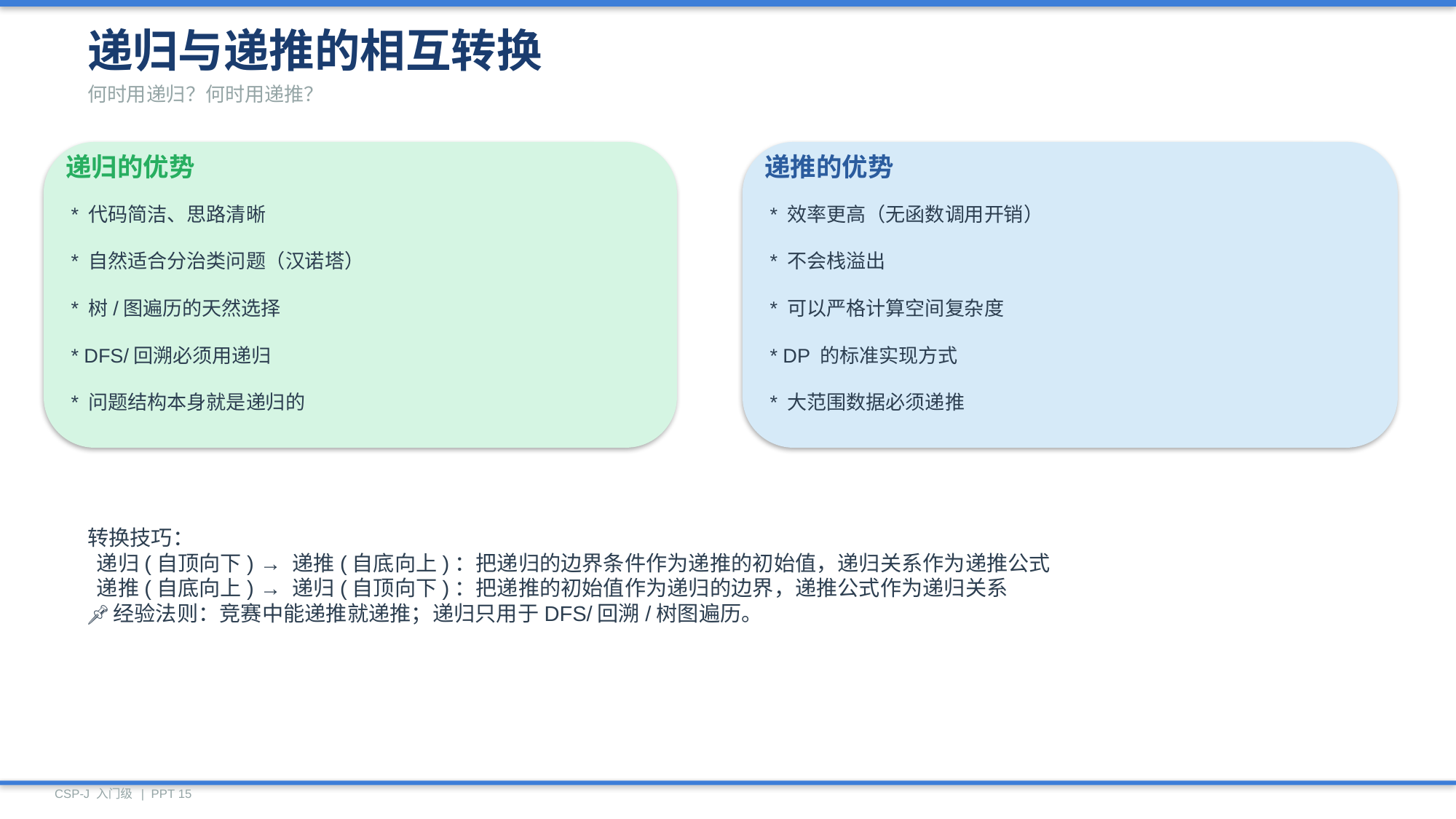

递归与递推的相互转换
何时用递归？何时用递推？

递归的优势
递推的优势
* 代码简洁、思路清晰
* 效率更高（无函数调用开销）
* 自然适合分治类问题（汉诺塔）
* 不会栈溢出
* 树/图遍历的天然选择
* 可以严格计算空间复杂度
* DFS/回溯必须用递归
* DP 的标准实现方式
* 问题结构本身就是递归的
* 大范围数据必须递推
转换技巧：
  递归(自顶向下) → 递推(自底向上)：把递归的边界条件作为递推的初始值，递归关系作为递推公式
  递推(自底向上) → 递归(自顶向下)：把递推的初始值作为递归的边界，递推公式作为递归关系
📌 经验法则：竞赛中能递推就递推；递归只用于DFS/回溯/树图遍历。

CSP-J 入门级  |  PPT 15